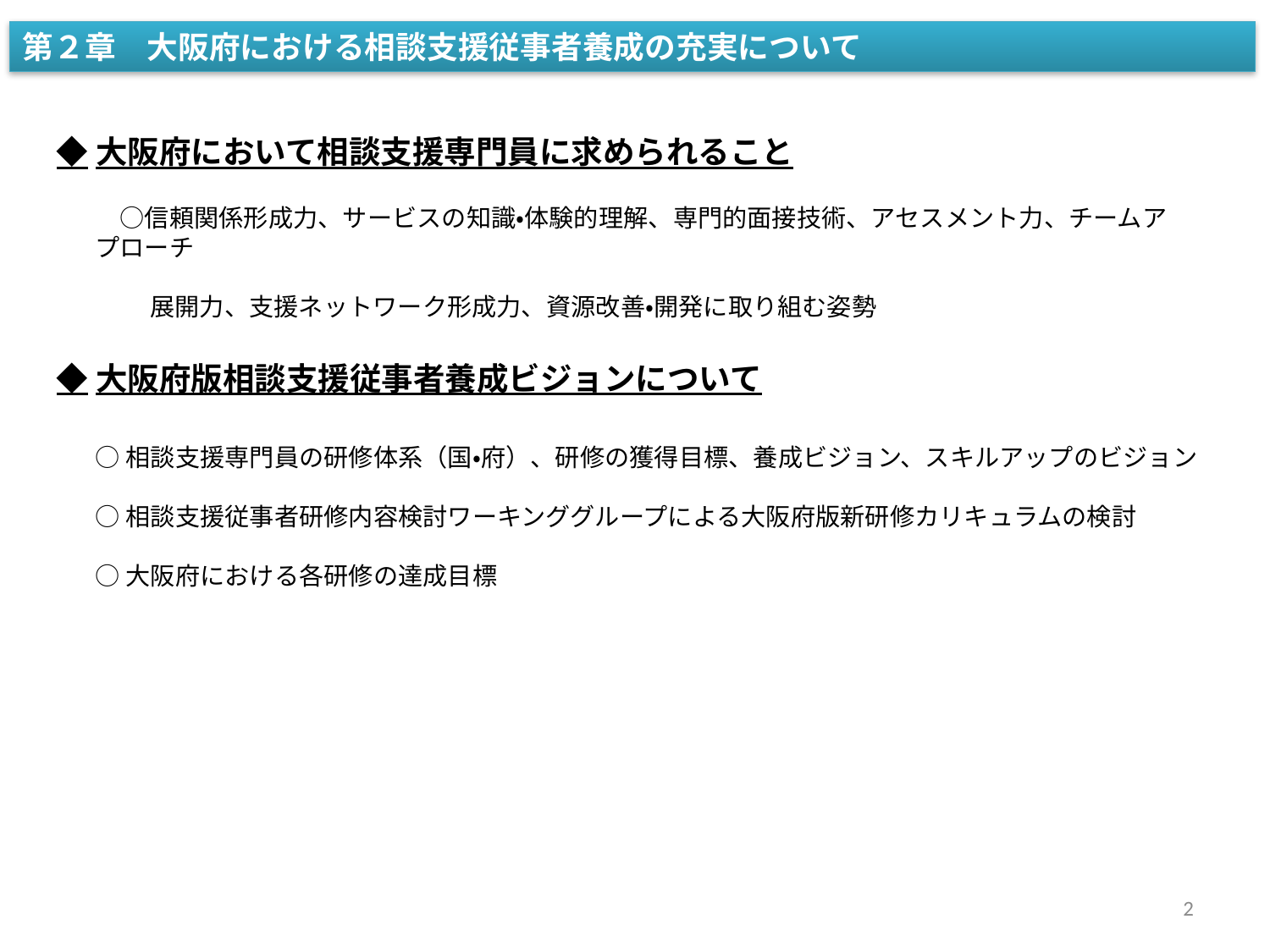

第２章　大阪府における相談支援従事者養成の充実について
◆大阪府において相談支援専門員に求められること
　○信頼関係形成力、サービスの知識・体験的理解、専門的面接技術、アセスメント力、チームアプローチ

　　 展開力、支援ネットワーク形成力、資源改善・開発に取り組む姿勢

◆大阪府版相談支援従事者養成ビジョンについて
○相談支援専門員の研修体系（国・府）、研修の獲得目標、養成ビジョン、スキルアップのビジョン

○相談支援従事者研修内容検討ワーキンググループによる大阪府版新研修カリキュラムの検討

○大阪府における各研修の達成目標
2